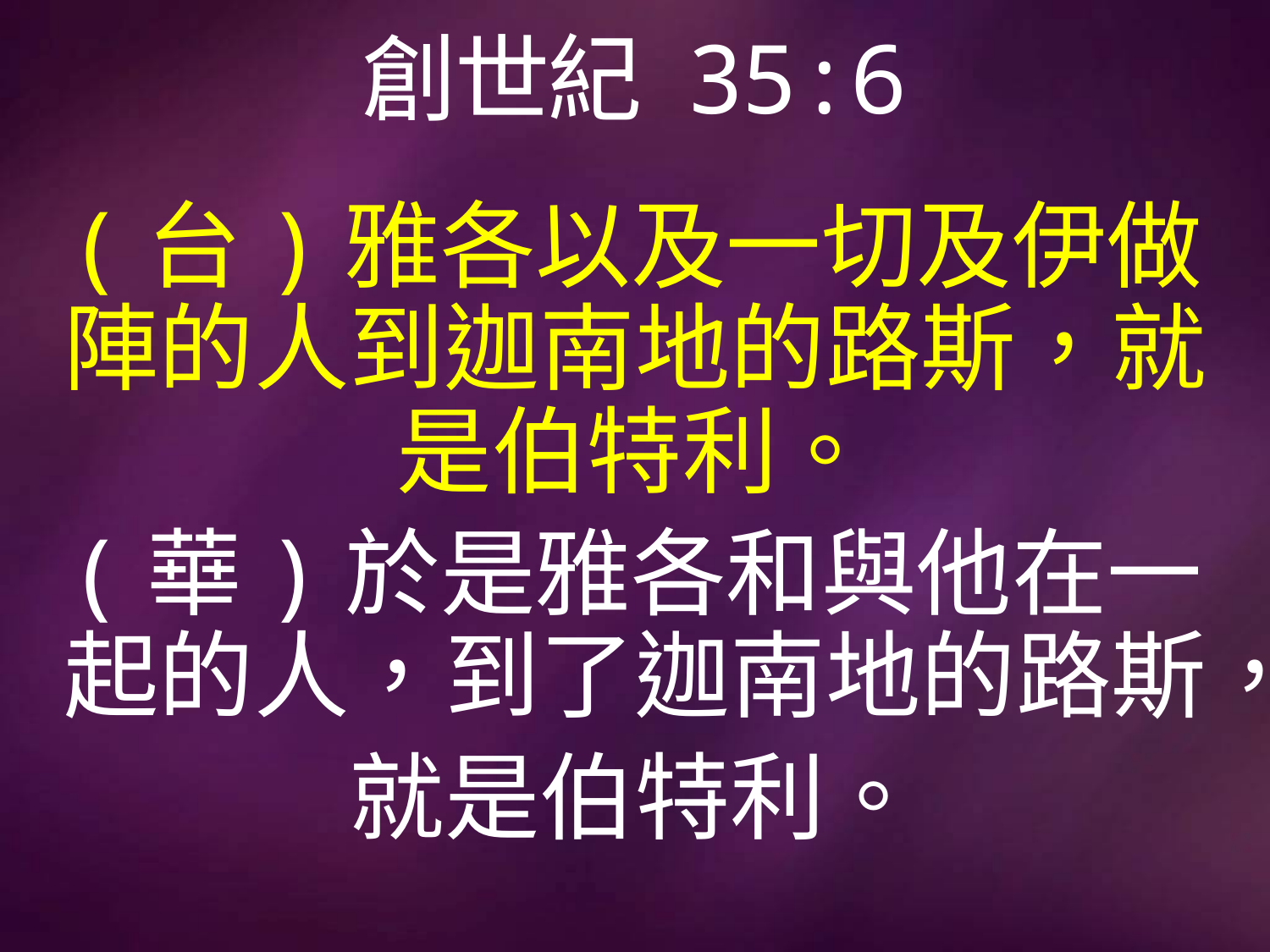

# 創世紀 35:6
(台)雅各以及一切及伊做陣的人到迦南地的路斯，就是伯特利。
(華)於是雅各和與他在一起的人，到了迦南地的路斯，
就是伯特利。